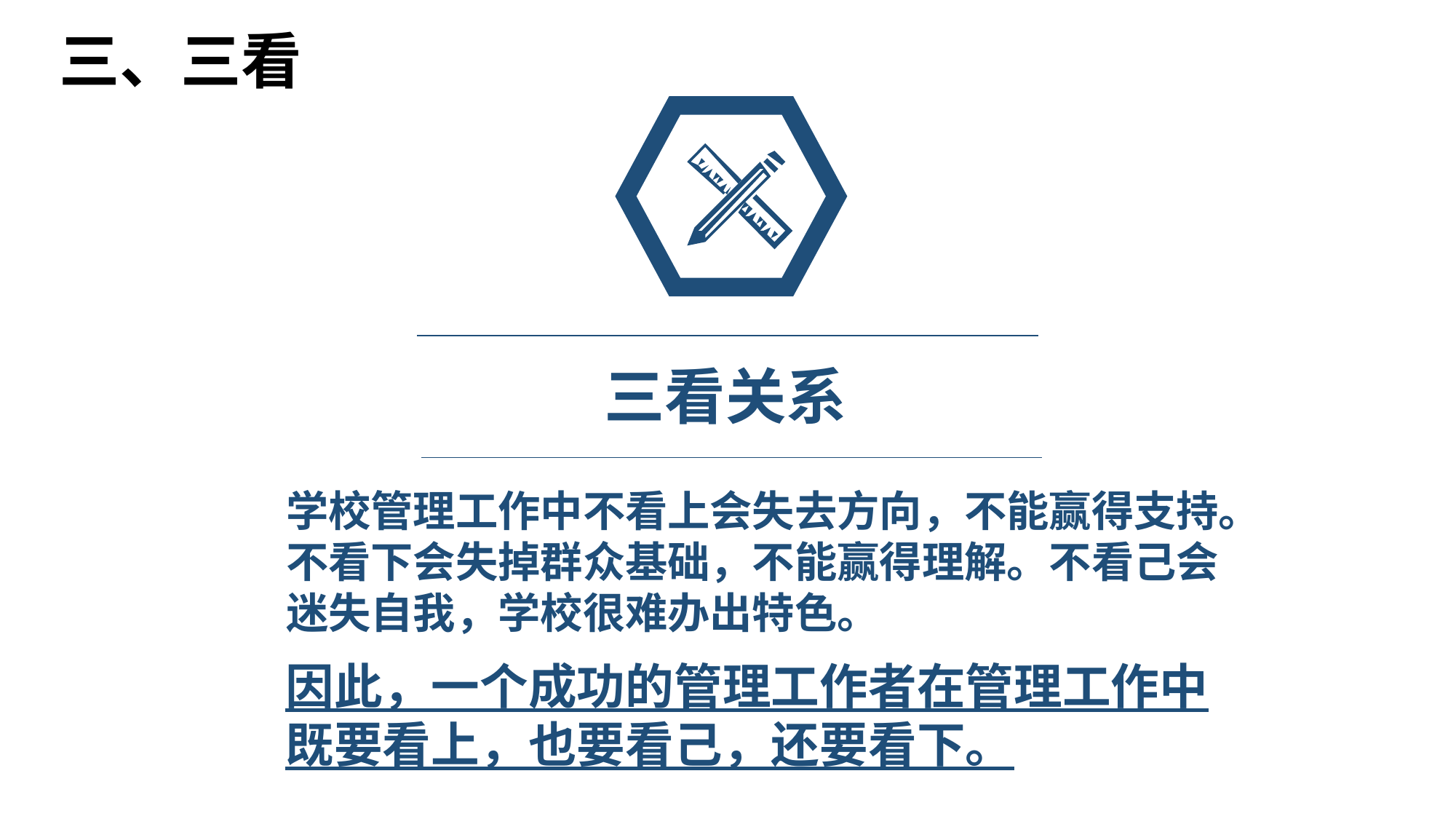

三、三看

三看关系
学校管理工作中不看上会失去方向，不能赢得支持。不看下会失掉群众基础，不能赢得理解。不看己会迷失自我，学校很难办出特色。
因此，一个成功的管理工作者在管理工作中既要看上，也要看己，还要看下。